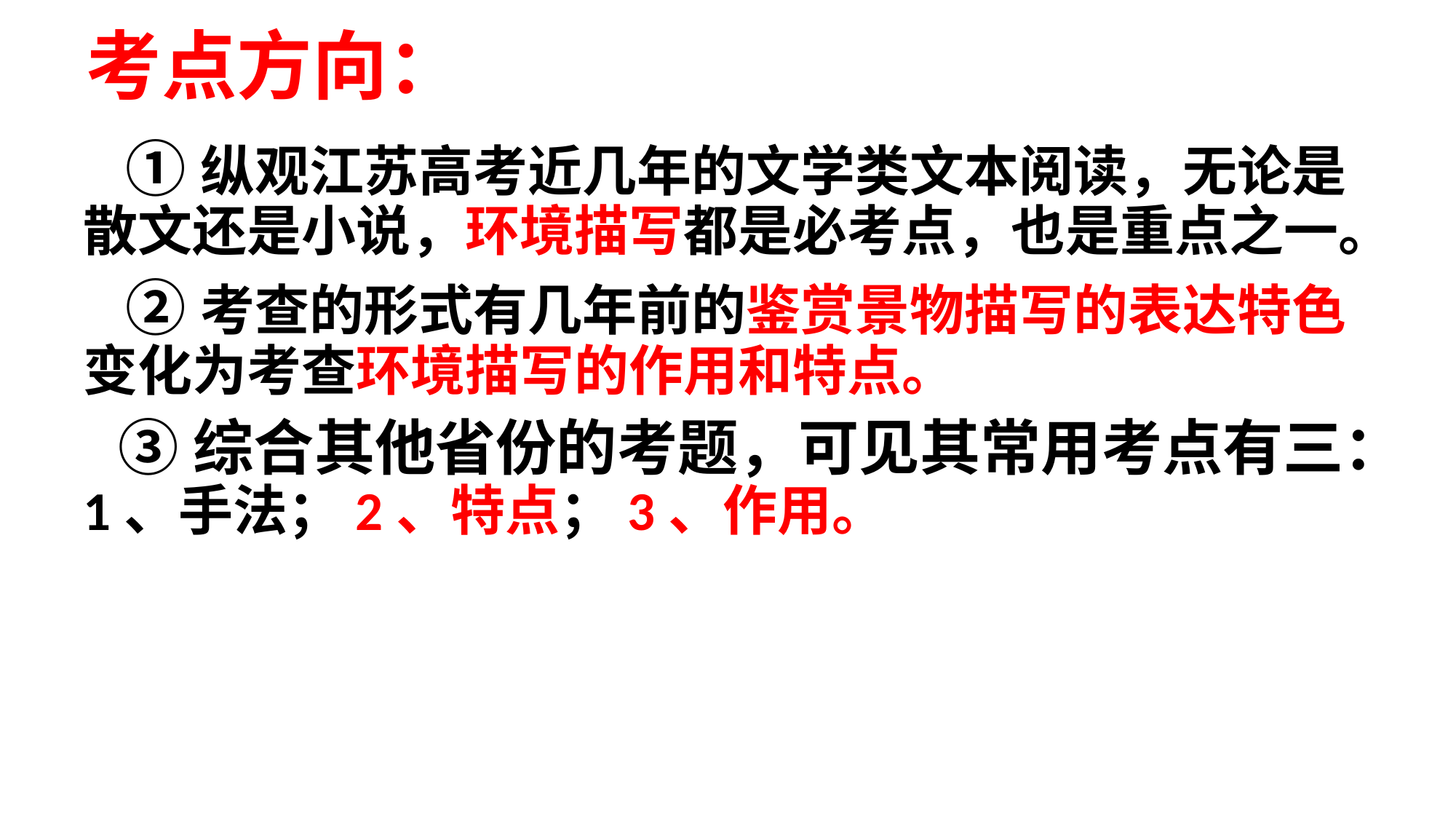

# 考点方向：
     ①纵观江苏高考近几年的文学类文本阅读，无论是散文还是小说，环境描写都是必考点，也是重点之一。
     ②考查的形式有几年前的鉴赏景物描写的表达特色变化为考查环境描写的作用和特点。
     ③综合其他省份的考题，可见其常用考点有三：1、手法；2、特点；3、作用。